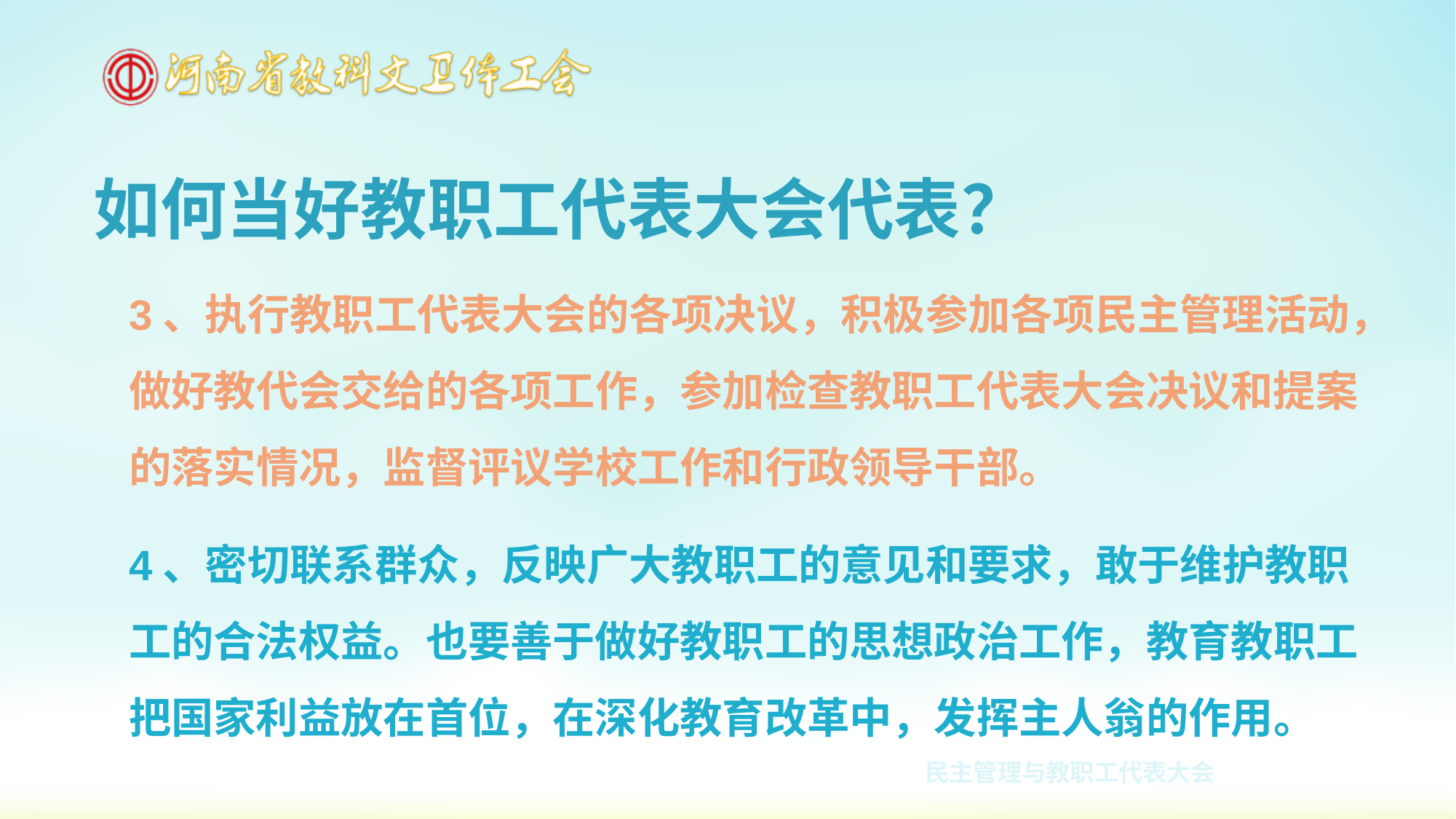

# 如何当好教职工代表大会代表？
3、执行教职工代表大会的各项决议，积极参加各项民主管理活动，做好教代会交给的各项工作，参加检查教职工代表大会决议和提案的落实情况，监督评议学校工作和行政领导干部。

4、密切联系群众，反映广大教职工的意见和要求，敢于维护教职工的合法权益。也要善于做好教职工的思想政治工作，教育教职工把国家利益放在首位，在深化教育改革中，发挥主人翁的作用。